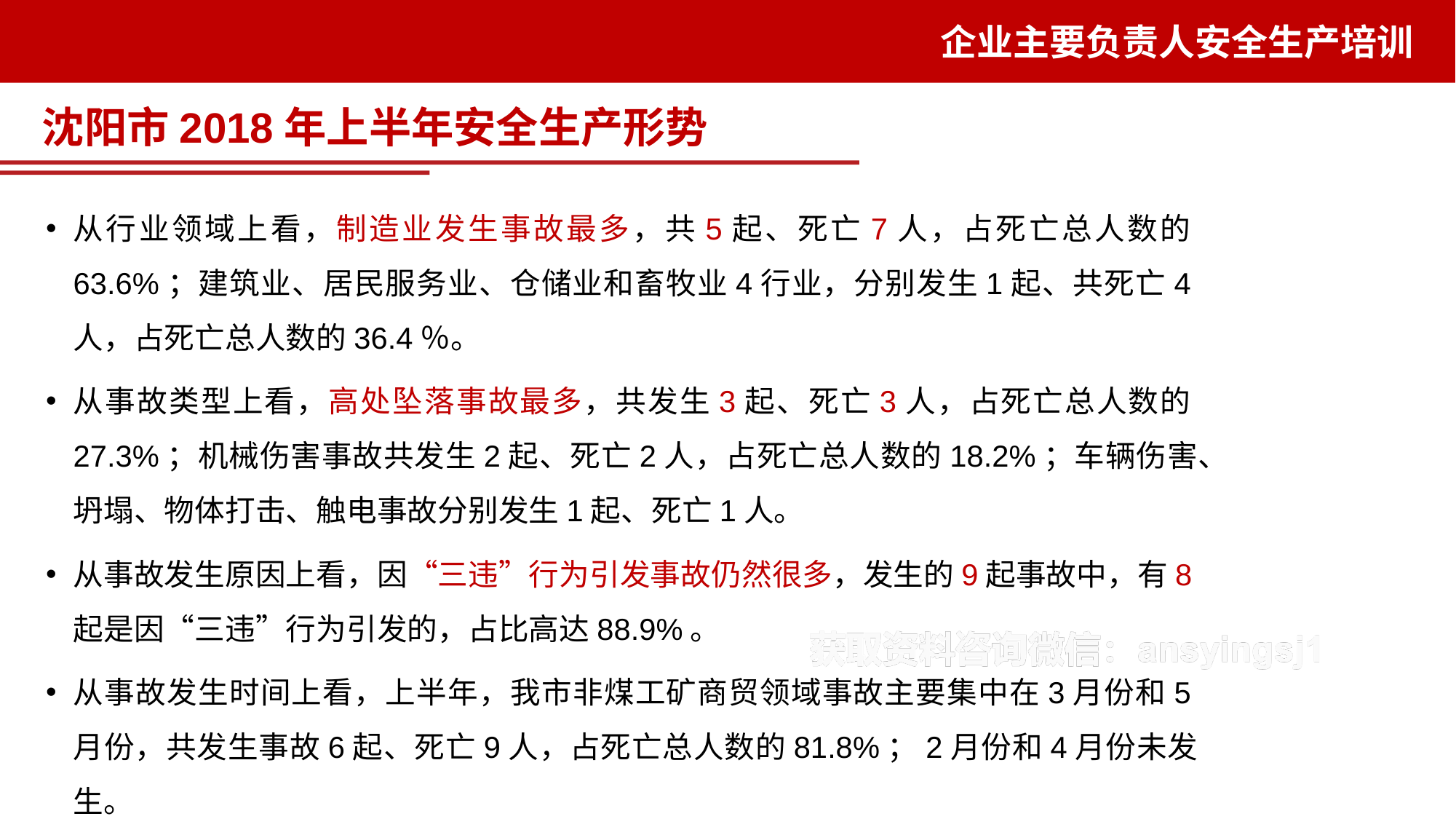

沈阳市2018年上半年安全生产形势
从行业领域上看，制造业发生事故最多，共5起、死亡7人，占死亡总人数的63.6%；建筑业、居民服务业、仓储业和畜牧业4行业，分别发生1起、共死亡4人，占死亡总人数的36.4％。
从事故类型上看，高处坠落事故最多，共发生3起、死亡3人，占死亡总人数的27.3%；机械伤害事故共发生2起、死亡2人，占死亡总人数的18.2%；车辆伤害、坍塌、物体打击、触电事故分别发生1起、死亡1人。
从事故发生原因上看，因“三违”行为引发事故仍然很多，发生的9起事故中，有8起是因“三违”行为引发的，占比高达88.9%。
从事故发生时间上看，上半年，我市非煤工矿商贸领域事故主要集中在3月份和5月份，共发生事故6起、死亡9人，占死亡总人数的81.8%；2月份和4月份未发生。